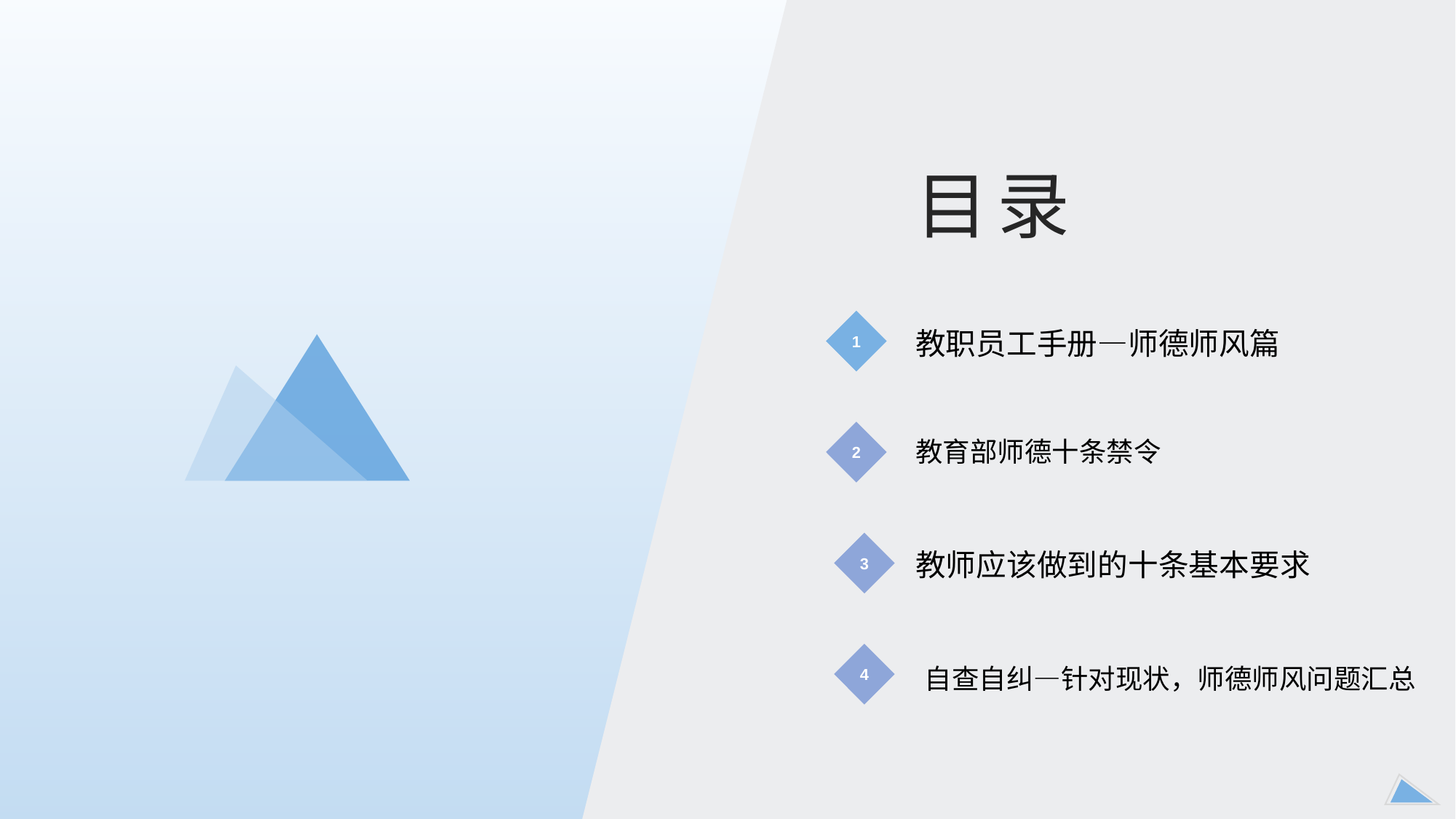

目录
教职员工手册—师德师风篇
1
2
教育部师德十条禁令
教师应该做到的十条基本要求
3
4
自查自纠—针对现状，师德师风问题汇总